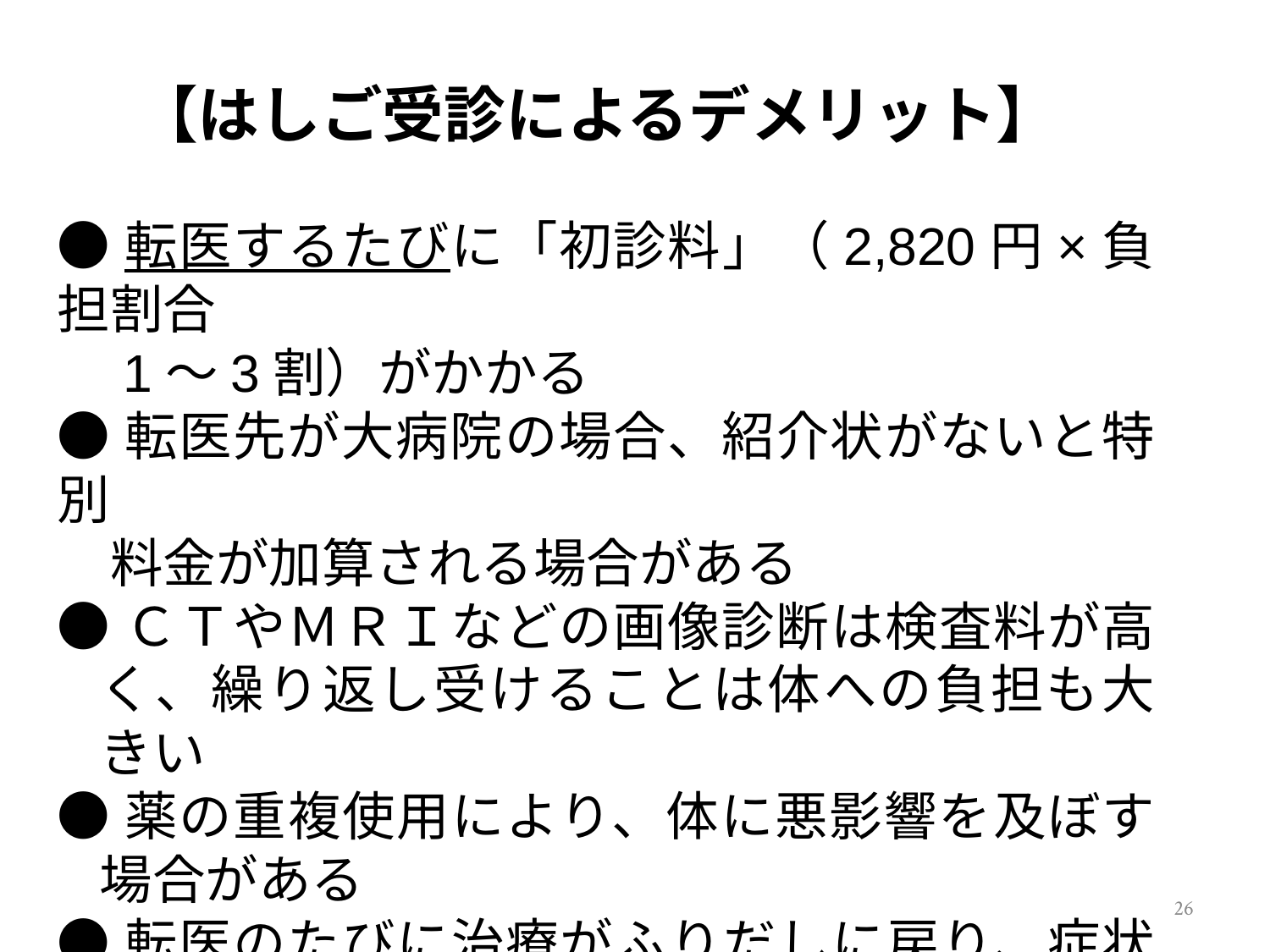

# 【はしご受診によるデメリット】
●転医するたびに「初診料」（2,820円×負担割合
　1～3割）がかかる
●転医先が大病院の場合、紹介状がないと特別
　料金が加算される場合がある
●ＣＴやＭＲＩなどの画像診断は検査料が高く、繰り返し受けることは体への負担も大きい
●薬の重複使用により、体に悪影響を及ぼす場合がある
●転医のたびに治療がふりだしに戻り、症状改善まで無駄に時間がかかる場合がある
26